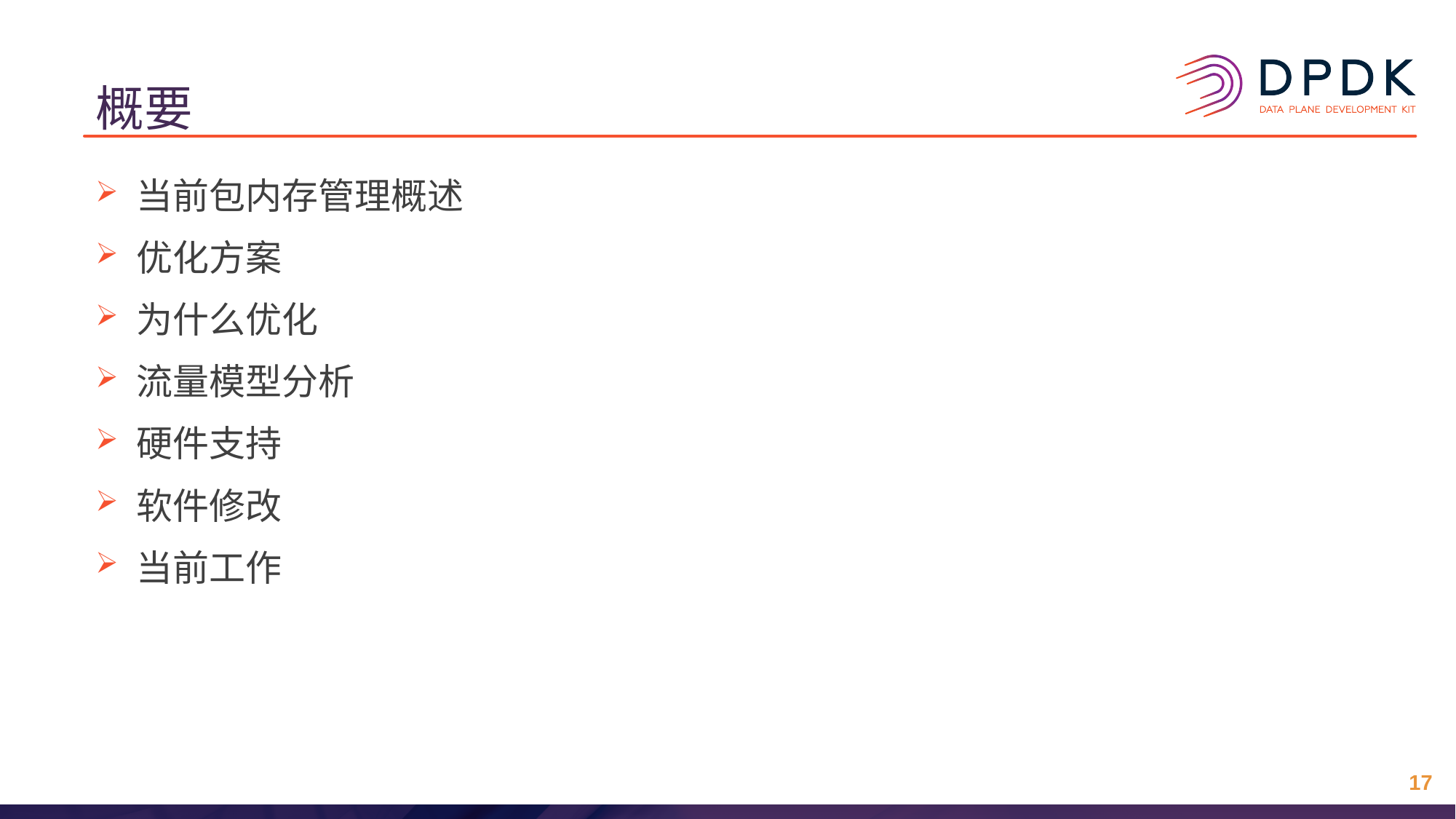

# 概要
当前包内存管理概述
优化方案
为什么优化
流量模型分析
硬件支持
软件修改
当前工作